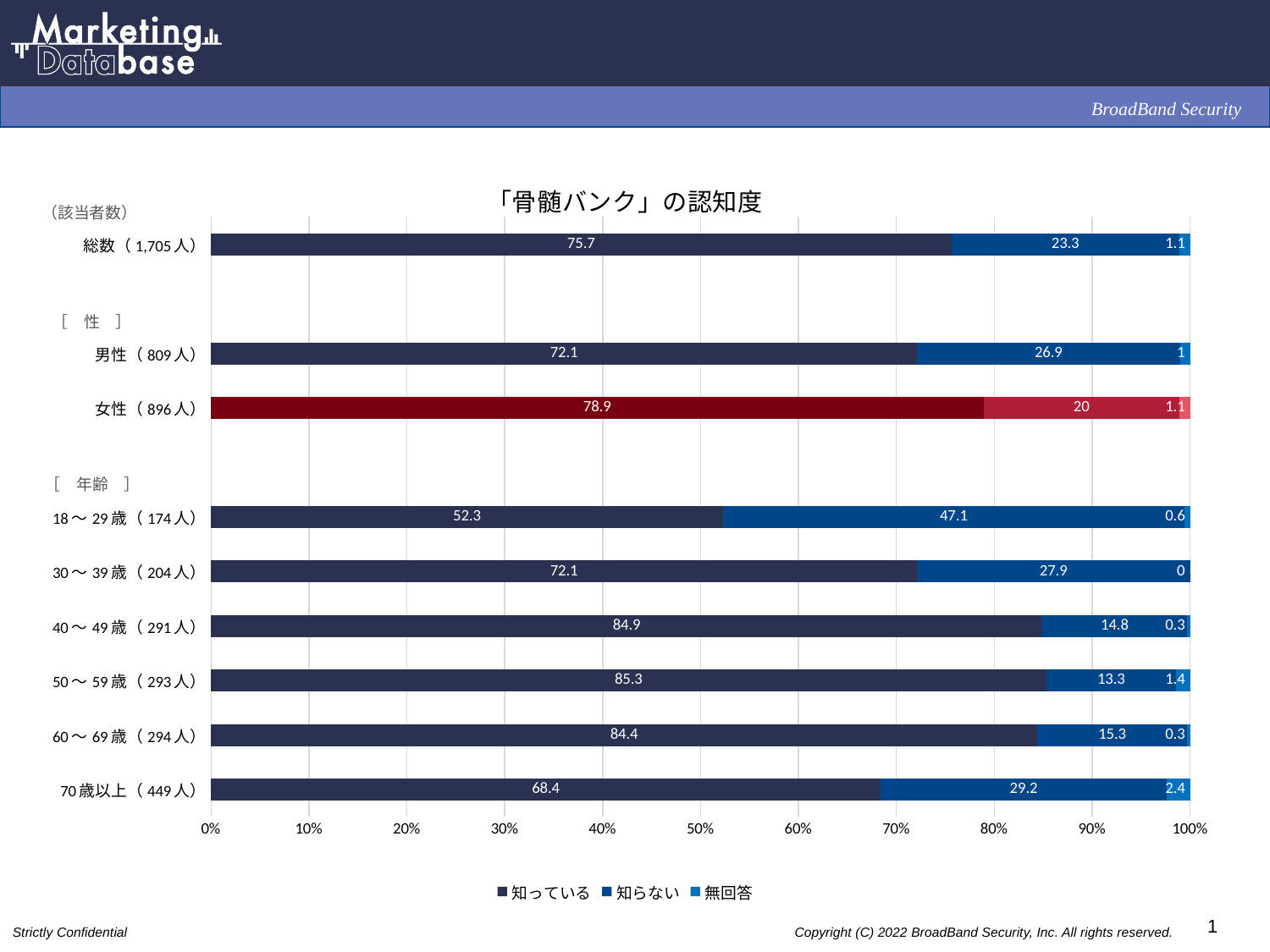

### Chart: 「骨髄バンク」の認知度

| Category | 知っている | 知らない | 無回答 |
|---|---|---|---|
| 総数（1,705人） | 75.7 | 23.3 | 1.1 |
|  | None | None | None |
| 男性（809人） | 72.1 | 26.9 | 1.0 |
| 女性（896人） | 78.9 | 20.0 | 1.1 |
|  | None | None | None |
| 18～29歳（174人） | 52.3 | 47.1 | 0.6 |
| 30～39歳（204人） | 72.1 | 27.9 | 0.0 |
| 40～49歳（291人） | 84.9 | 14.8 | 0.3 |
| 50～59歳（293人） | 85.3 | 13.3 | 1.4 |
| 60～69歳（294人） | 84.4 | 15.3 | 0.3 |
| 70歳以上（449人） | 68.4 | 29.2 | 2.4 |